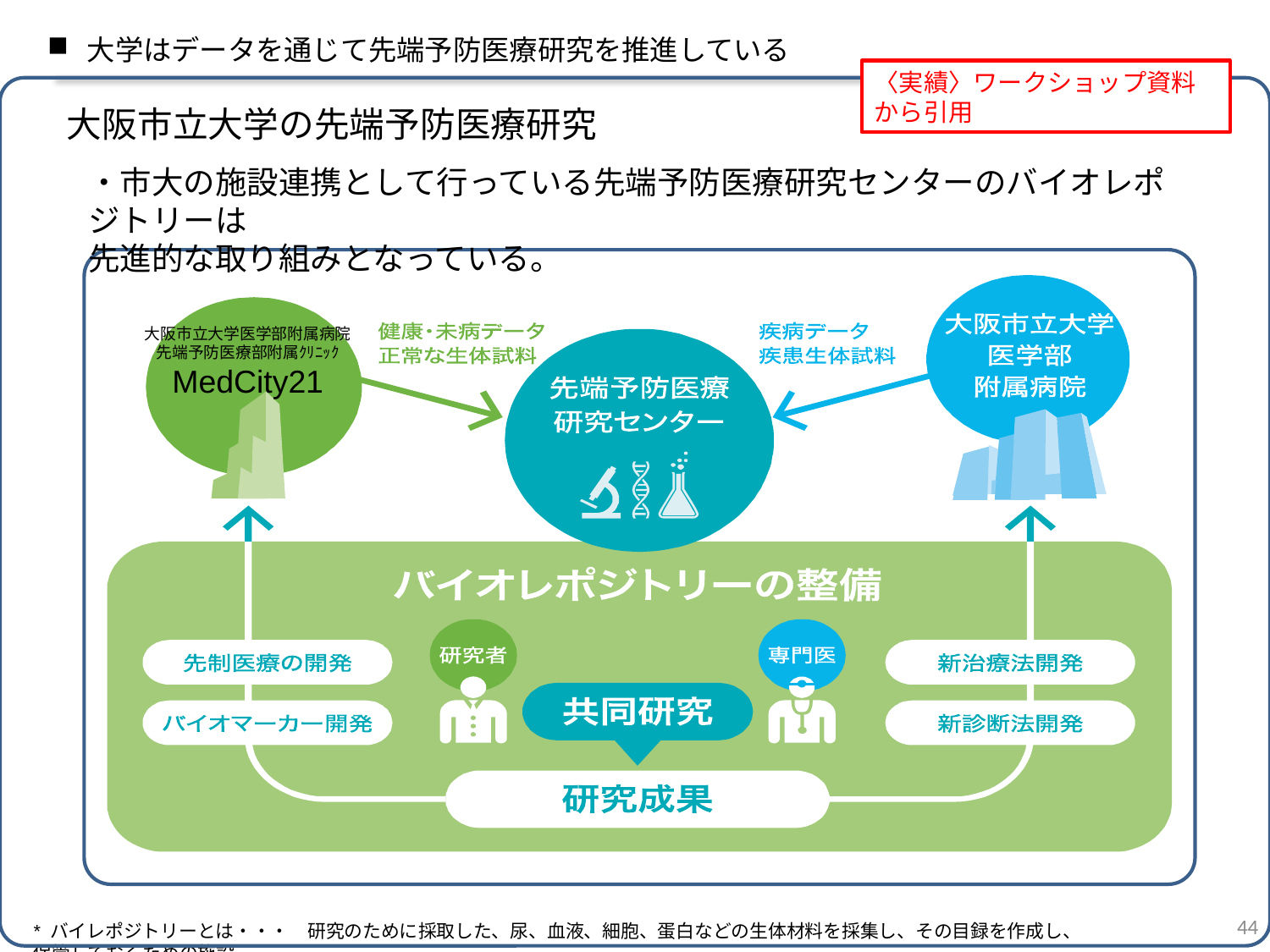

大学はデータを通じて先端予防医療研究を推進している
〈実績〉ワークショップ資料から引用

大阪市立大学の先端予防医療研究

・市大の施設連携として行っている先端予防医療研究センターのバイオレポジトリーは
先進的な取り組みとなっている。

大阪市立大学医学部附属病院先端予防医療部附属ｸﾘﾆｯｸ
MedCity21
44
* バイレポジトリーとは・・・　研究のために採取した、尿、血液、細胞、蛋白などの生体材料を採集し、その目録を作成し、保管しておくための施設。